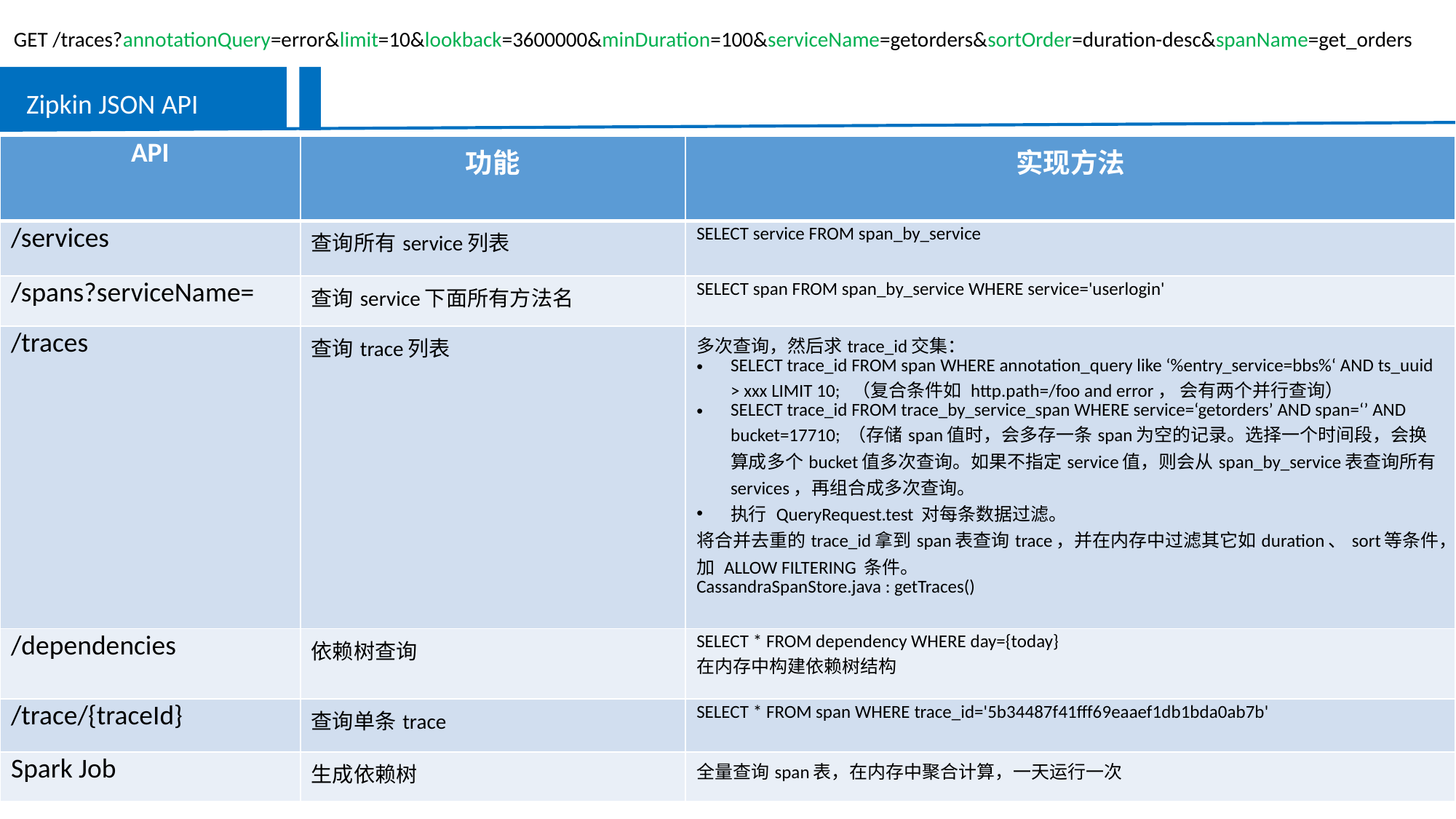

GET /traces?annotationQuery=error&limit=10&lookback=3600000&minDuration=100&serviceName=getorders&sortOrder=duration-desc&spanName=get_orders
Zipkin JSON API
| API | 功能 | 实现方法 |
| --- | --- | --- |
| /services | 查询所有service列表 | SELECT service FROM span\_by\_service |
| /spans?serviceName= | 查询service下面所有方法名 | SELECT span FROM span\_by\_service WHERE service='userlogin' |
| /traces | 查询trace列表 | 多次查询，然后求trace\_id交集： SELECT trace\_id FROM span WHERE annotation\_query like ‘%entry\_service=bbs%‘ AND ts\_uuid > xxx LIMIT 10; （复合条件如 http.path=/foo and error， 会有两个并行查询） SELECT trace\_id FROM trace\_by\_service\_span WHERE service=‘getorders’ AND span=‘’ AND bucket=17710; （存储span值时，会多存一条span为空的记录。选择一个时间段，会换算成多个bucket值多次查询。如果不指定service值，则会从span\_by\_service表查询所有services，再组合成多次查询。 执行 QueryRequest.test 对每条数据过滤。 将合并去重的trace\_id拿到span表查询trace，并在内存中过滤其它如duration、sort等条件，加 ALLOW FILTERING 条件。 CassandraSpanStore.java : getTraces() |
| /dependencies | 依赖树查询 | SELECT \* FROM dependency WHERE day={today} 在内存中构建依赖树结构 |
| /trace/{traceId} | 查询单条trace | SELECT \* FROM span WHERE trace\_id='5b34487f41fff69eaaef1db1bda0ab7b' |
| Spark Job | 生成依赖树 | 全量查询span表，在内存中聚合计算，一天运行一次 |